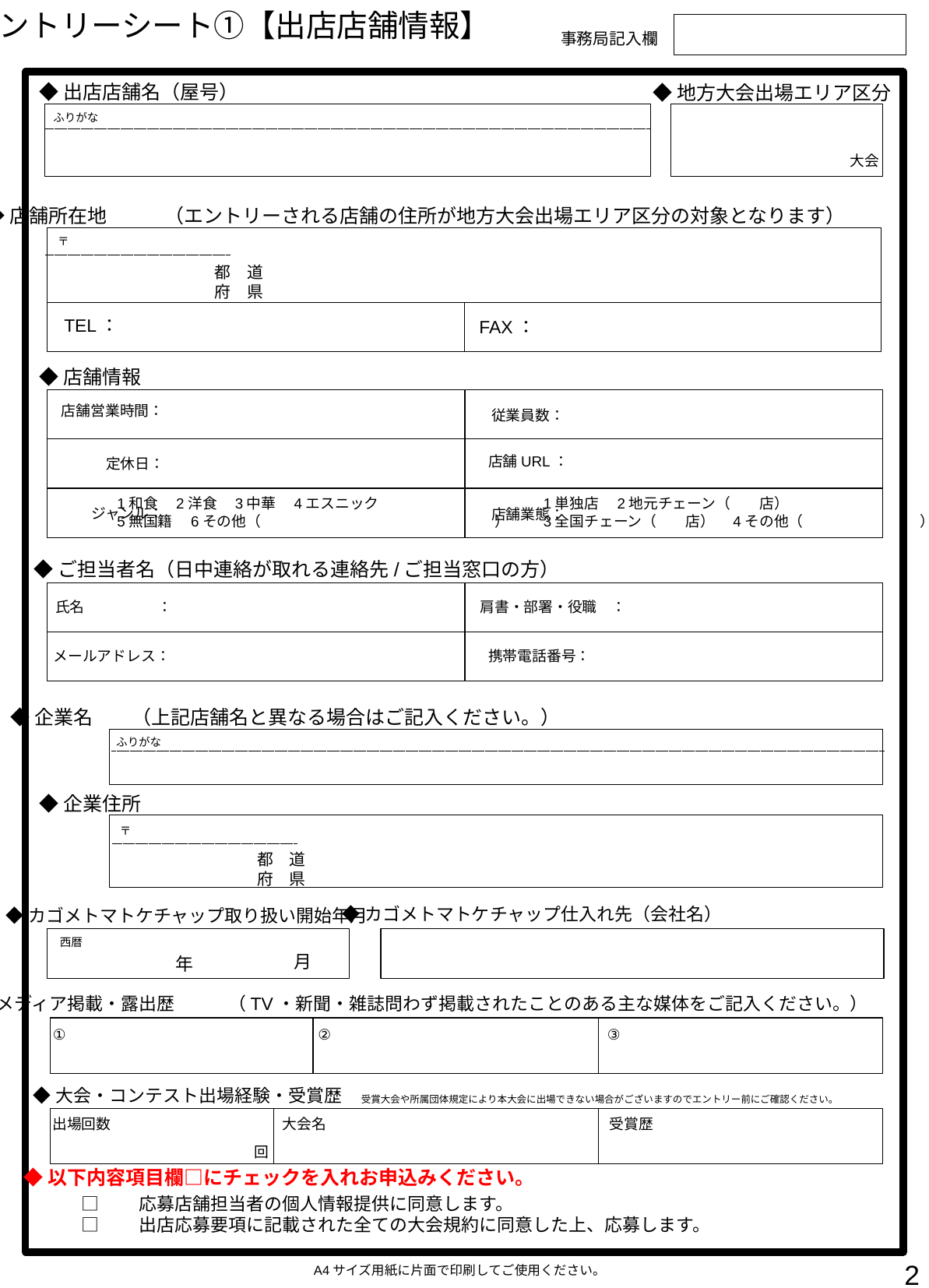

エントリーシート①【出店店舗情報】

事務局記入欄

◆出店店舗名（屋号）
◆地方大会出場エリア区分

ふりがな

大会
◆店舗所在地　　　（エントリーされる店舗の住所が地方大会出場エリア区分の対象となります）
〒

都　道
府　県

TEL：
FAX：
◆店舗情報

店舗営業時間：
従業員数：

店舗URL：
定休日：
1和食　2洋食　3中華　4エスニック
5無国籍　6その他（　　　　　　　　　　　　　　　　）
1単独店　2地元チェーン（　　店）
3全国チェーン（　　店）　4その他（　　　　　　　　）

ジャンル：
店舗業態：
◆ご担当者名（日中連絡が取れる連絡先/ご担当窓口の方）

氏名　　　　　：
肩書・部署・役職　：

メールアドレス：
携帯電話番号：
◆企業名　　（上記店舗名と異なる場合はご記入ください。）
ふりがな

◆企業住所

〒
都　道
府　県
◆カゴメトマトケチャップ仕入れ先（会社名）
◆カゴメトマトケチャップ取り扱い開始年月

西暦
月
年
◆メディア掲載・露出歴　　　（TV・新聞・雑誌問わず掲載されたことのある主な媒体をご記入ください。）

①
②
③
◆大会・コンテスト出場経験・受賞歴
受賞大会や所属団体規定により本大会に出場できない場合がございますのでエントリー前にご確認ください。

出場回数
大会名
受賞歴
回
◆以下内容項目欄□にチェックを入れお申込みください。
□　　応募店舗担当者の個人情報提供に同意します。
□　　出店応募要項に記載された全ての大会規約に同意した上、応募します。
2
A4サイズ用紙に片面で印刷してご使用ください。